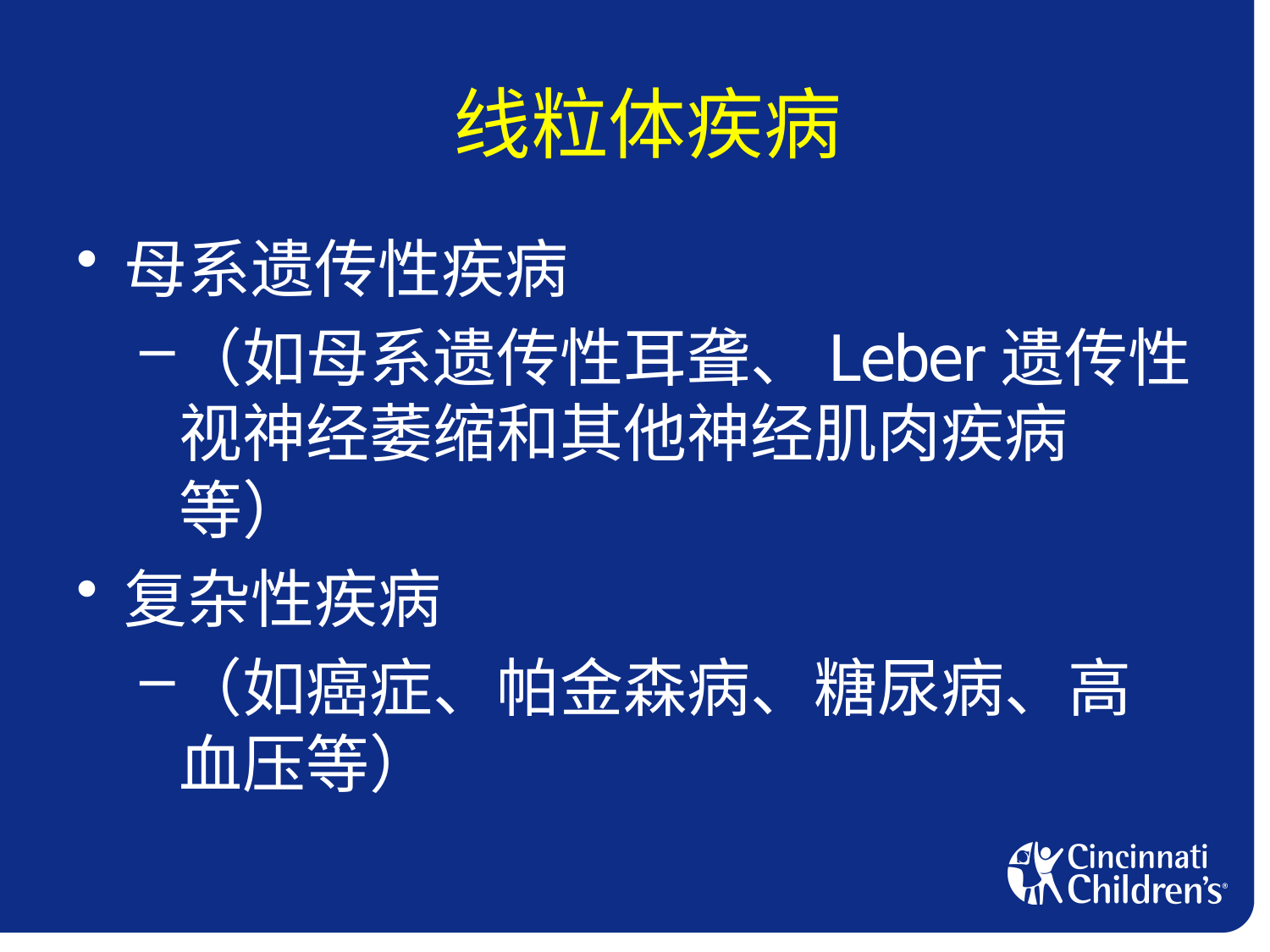

# 线粒体疾病
母系遗传性疾病
（如母系遗传性耳聋、Leber遗传性视神经萎缩和其他神经肌肉疾病等）
复杂性疾病
（如癌症、帕金森病、糖尿病、高血压等）